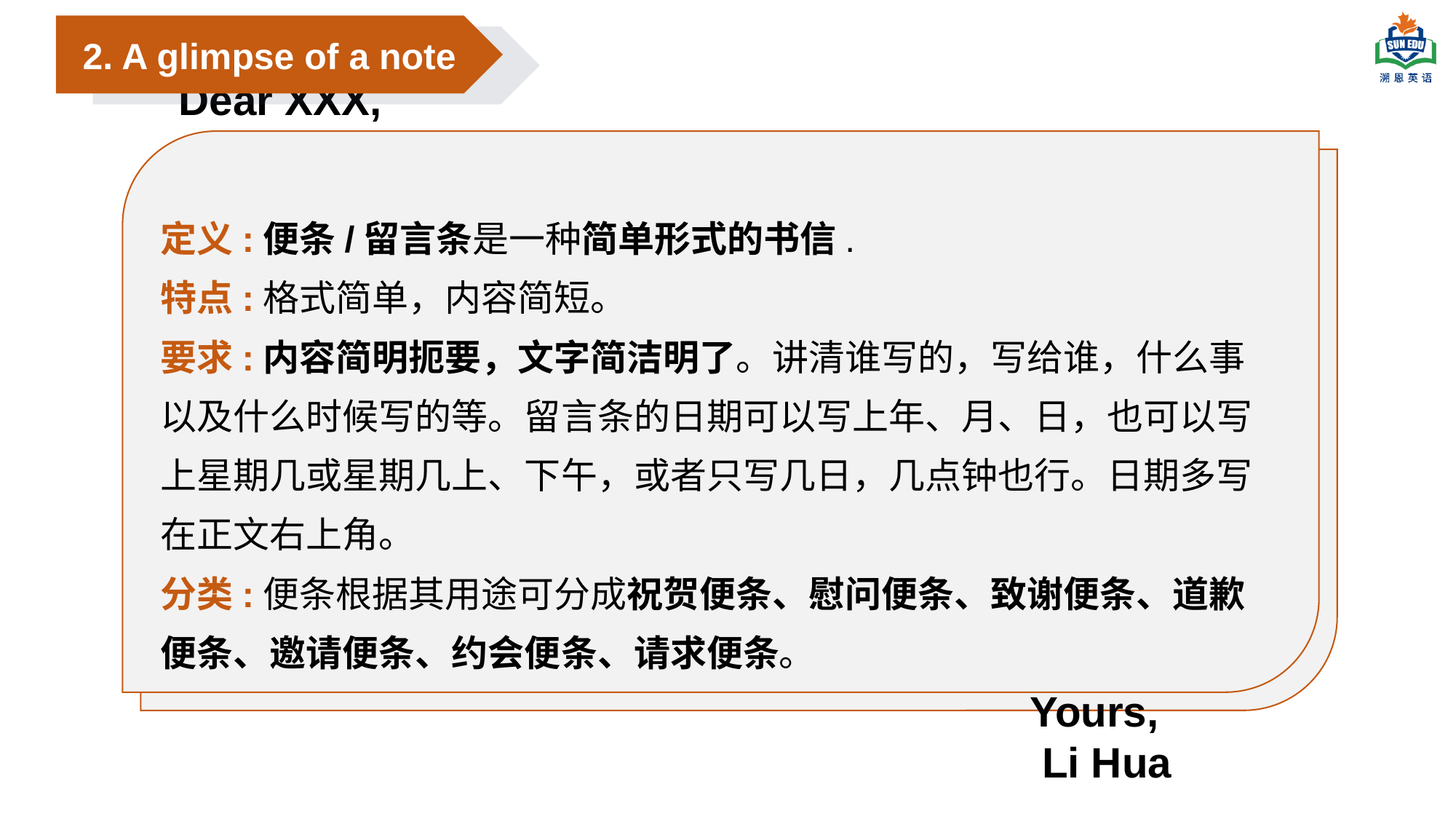

2. A glimpse of a note

定义:便条/留言条是一种简单形式的书信.
特点:格式简单，内容简短。
要求:内容简明扼要，文字简洁明了。讲清谁写的，写给谁，什么事以及什么时候写的等。留言条的日期可以写上年、月、日，也可以写上星期几或星期几上、下午，或者只写几日，几点钟也行。日期多写在正文右上角。
分类:便条根据其用途可分成祝贺便条、慰问便条、致谢便条、道歉便条、邀请便条、约会便条、请求便条。

Dear XXX,

   The beginning:_______________________________________

   The body:         _______________________________________

   The end:            _______________________________________

                                                                        Yours,
                                                                         Li Hua